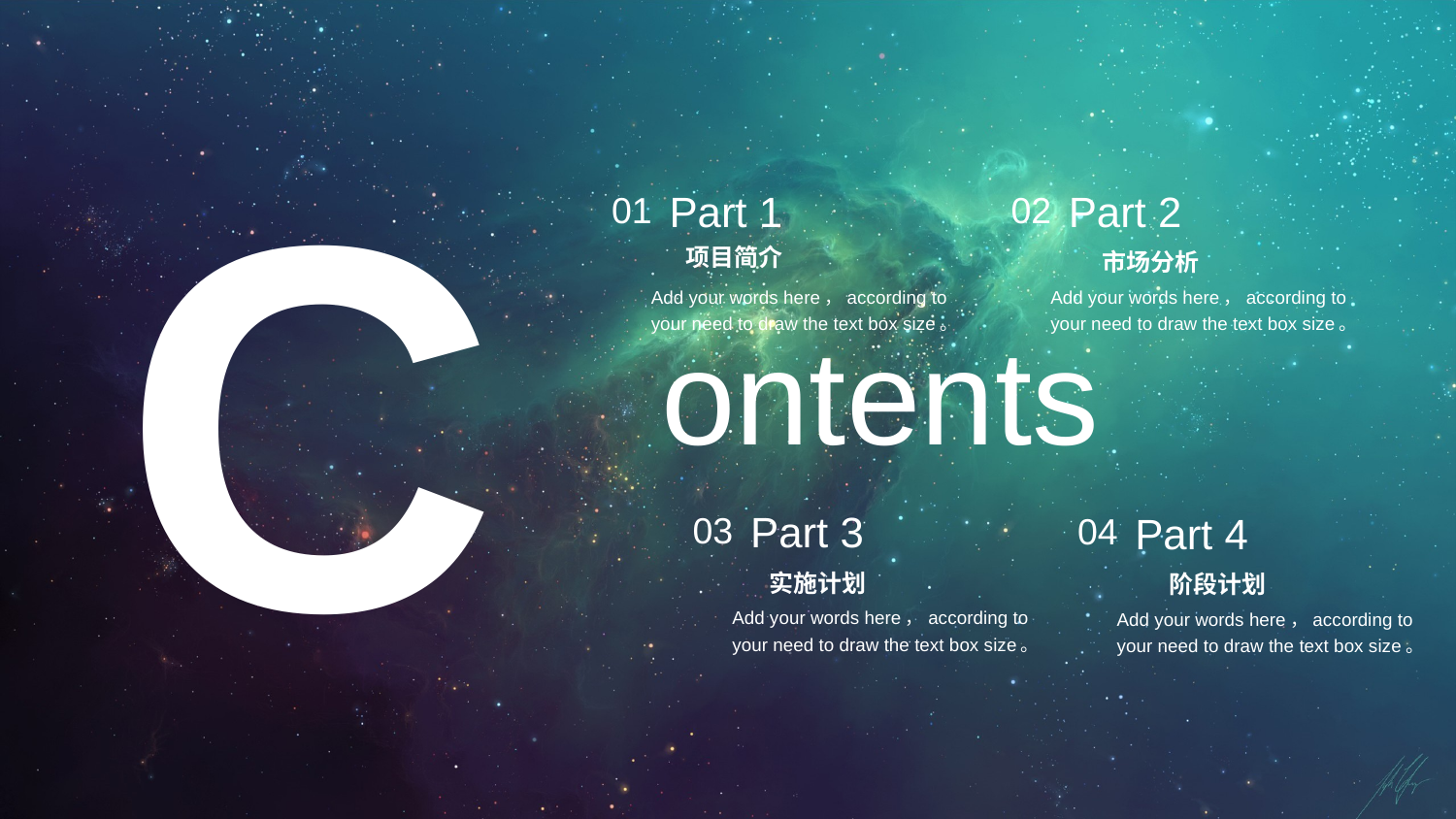

C
Part 2
市场分析

Add your words here，according to your need to draw the text box size。
02
Part 1
项目简介

Add your words here，according to your need to draw the text box size。
01
ontents
Part 3
实施计划

Add your words here，according to your need to draw the text box size。
03
Part 4
阶段计划

Add your words here，according to your need to draw the text box size。
04